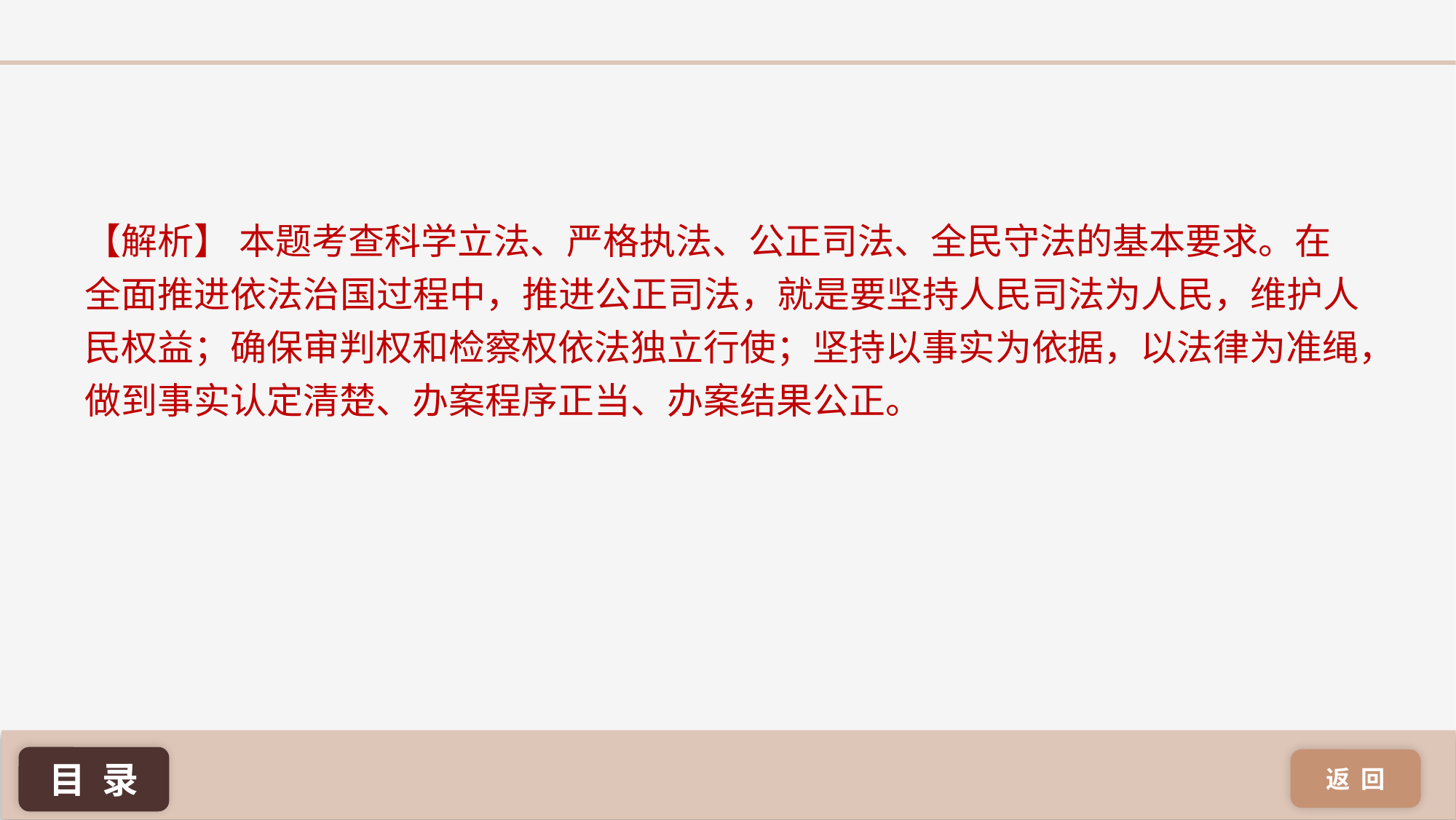

【解析】 本题考查科学立法、严格执法、公正司法、全民守法的基本要求。在全面推进依法治国过程中，推进公正司法，就是要坚持人民司法为人民，维护人民权益；确保审判权和检察权依法独立行使；坚持以事实为依据，以法律为准绳，做到事实认定清楚、办案程序正当、办案结果公正。
返  回